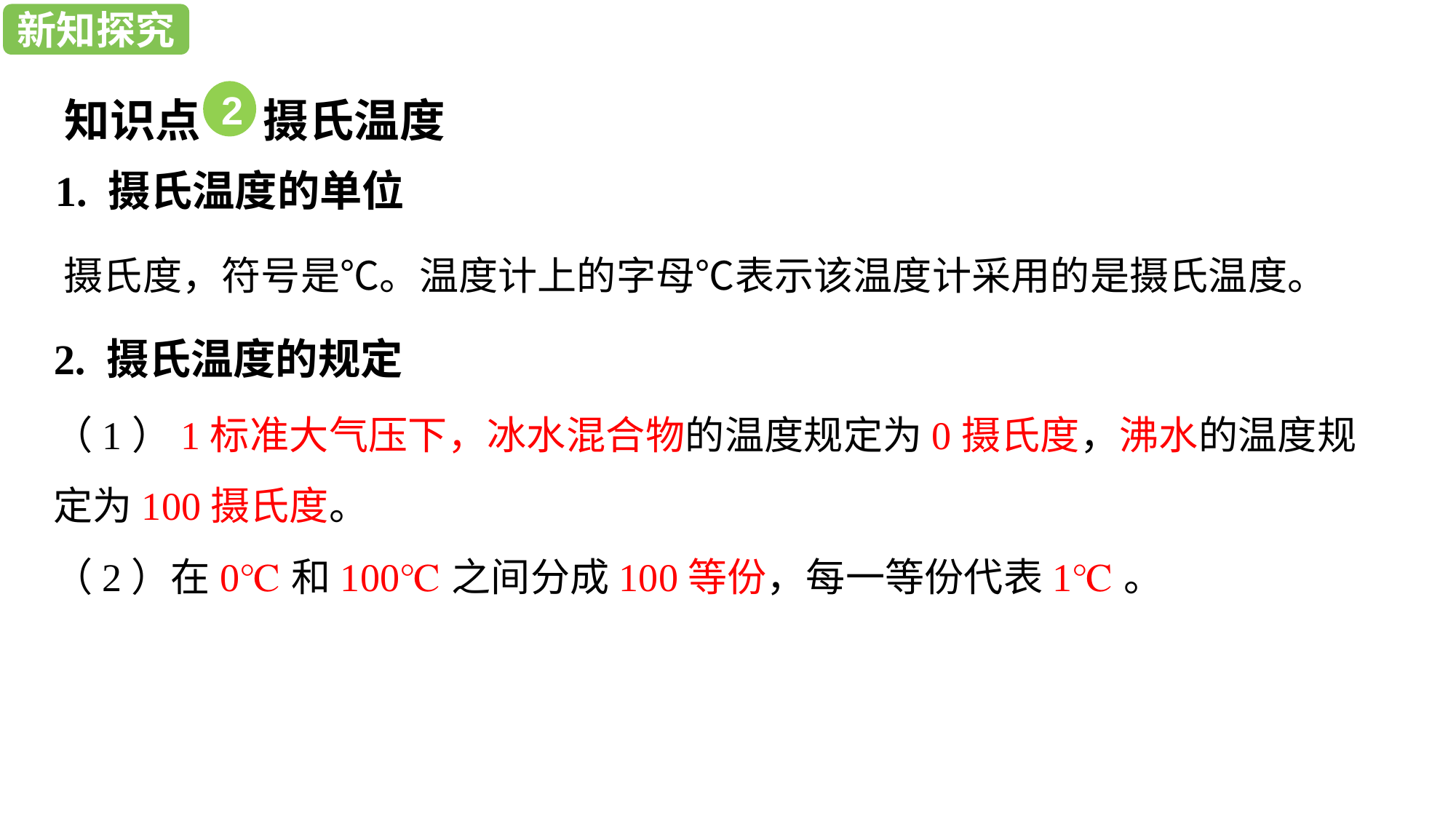

新知探究
新知探究
知识点      摄氏温度
2
1. 摄氏温度的单位
摄氏度，符号是℃。温度计上的字母℃表示该温度计采用的是摄氏温度。
2. 摄氏温度的规定
（1）1标准大气压下，冰水混合物的温度规定为0摄氏度，沸水的温度规定为100摄氏度。
（2）在0℃和100℃之间分成100等份，每一等份代表1℃。